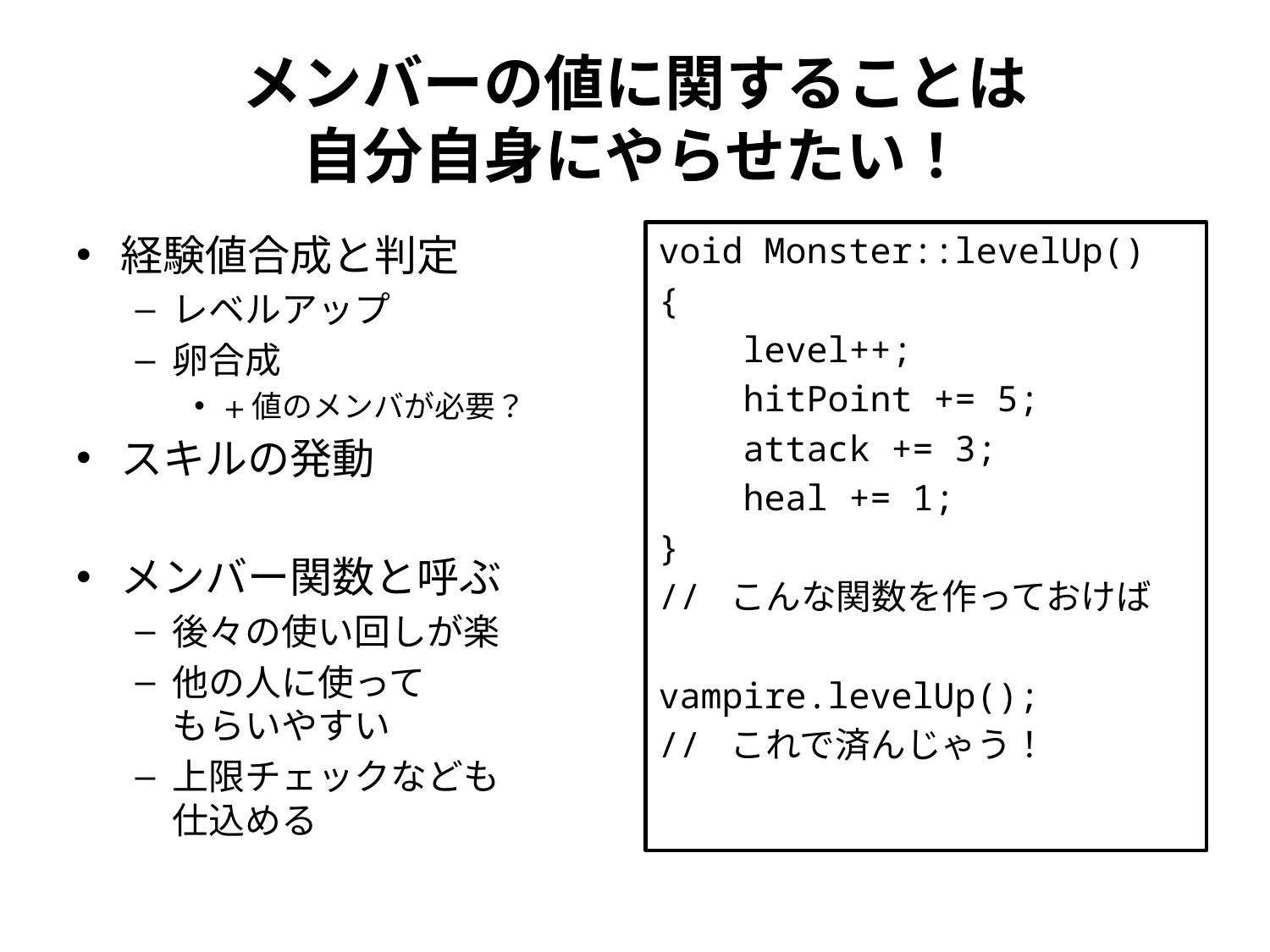

# メンバーの値に関することは 自分自身にやらせたい！
経験値合成と判定
レベルアップ
卵合成
+値のメンバが必要？
スキルの発動

メンバー関数と呼ぶ
後々の使い回しが楽
他の人に使って
もらいやすい
上限チェックなども
仕込める
void Monster::levelUp()
{
    level++;
    hitPoint += 5;
    attack += 3;
    heal += 1;
}
// こんな関数を作っておけば

vampire.levelUp();
// これで済んじゃう！